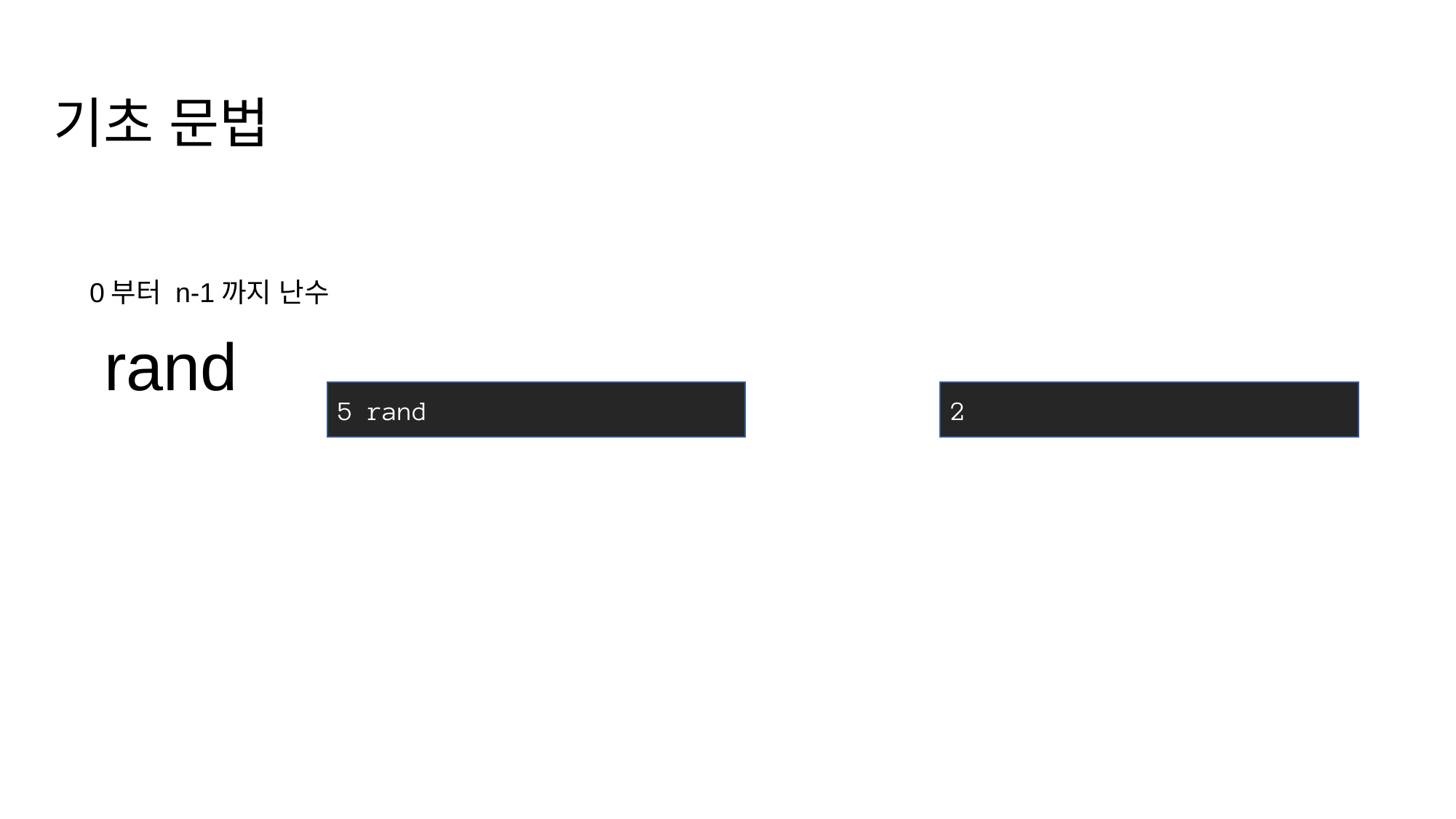

기초 문법

rand
0부터 n-1까지 난수
5 rand
2